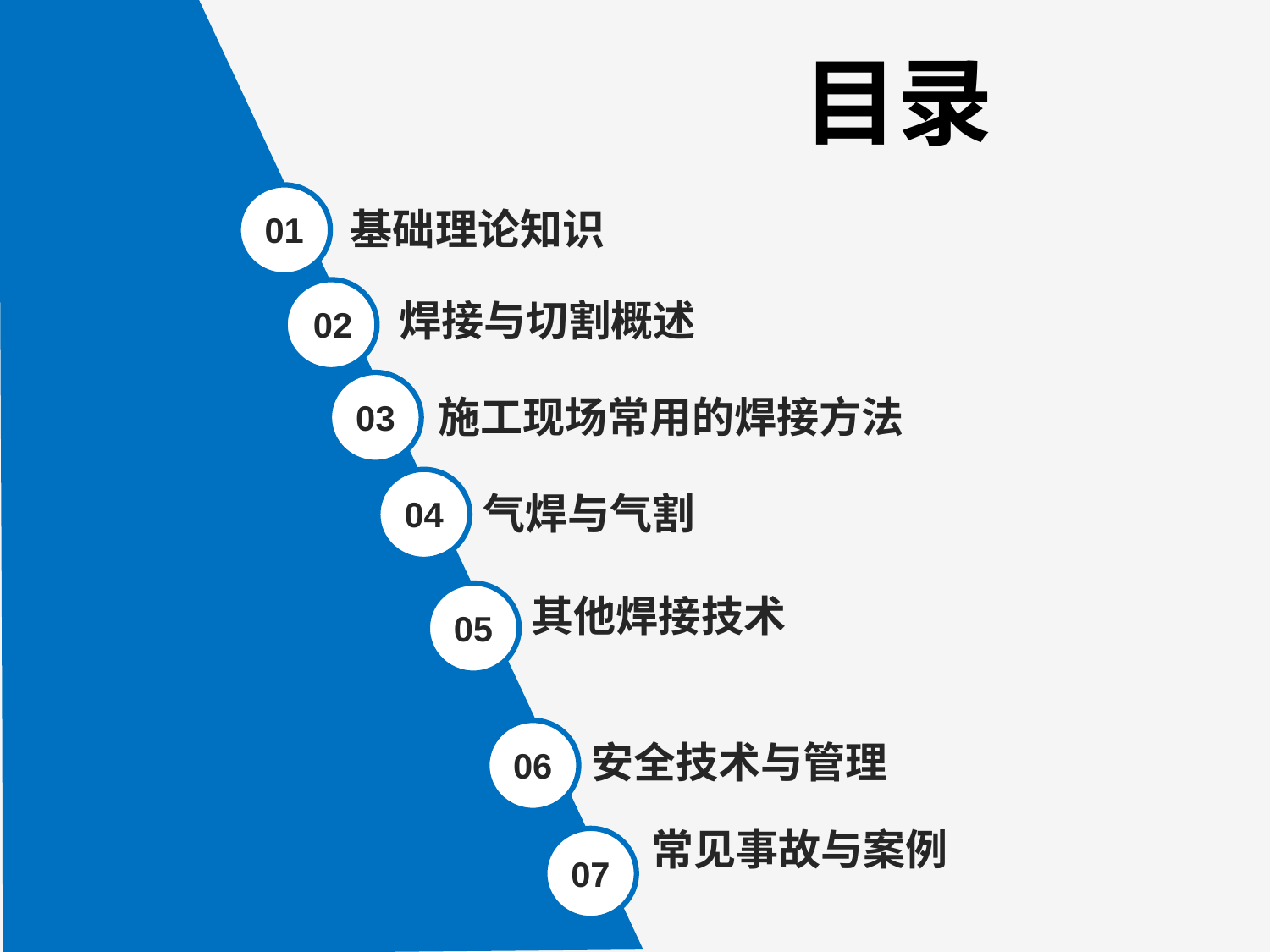

目录

01
基础理论知识

02
焊接与切割概述

03
施工现场常用的焊接方法

04
气焊与气割

05
其他焊接技术

06
安全技术与管理
常见事故与案例

07